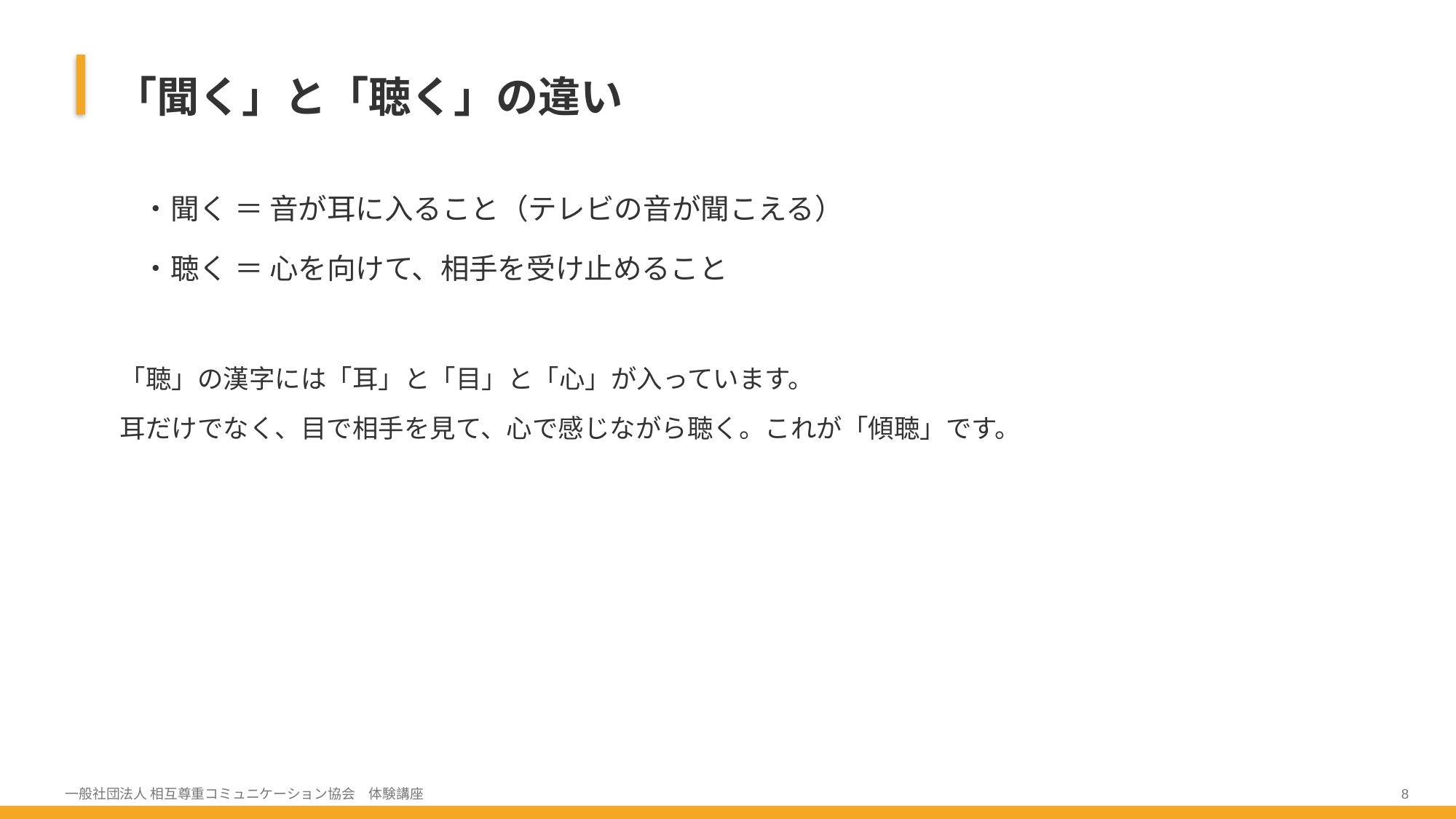

「聞く」と「聴く」の違い

・聞く ＝ 音が耳に入ること（テレビの音が聞こえる）
・聴く ＝ 心を向けて、相手を受け止めること
「聴」の漢字には「耳」と「目」と「心」が入っています。
耳だけでなく、目で相手を見て、心で感じながら聴く。これが「傾聴」です。
一般社団法人 相互尊重コミュニケーション協会　体験講座
8